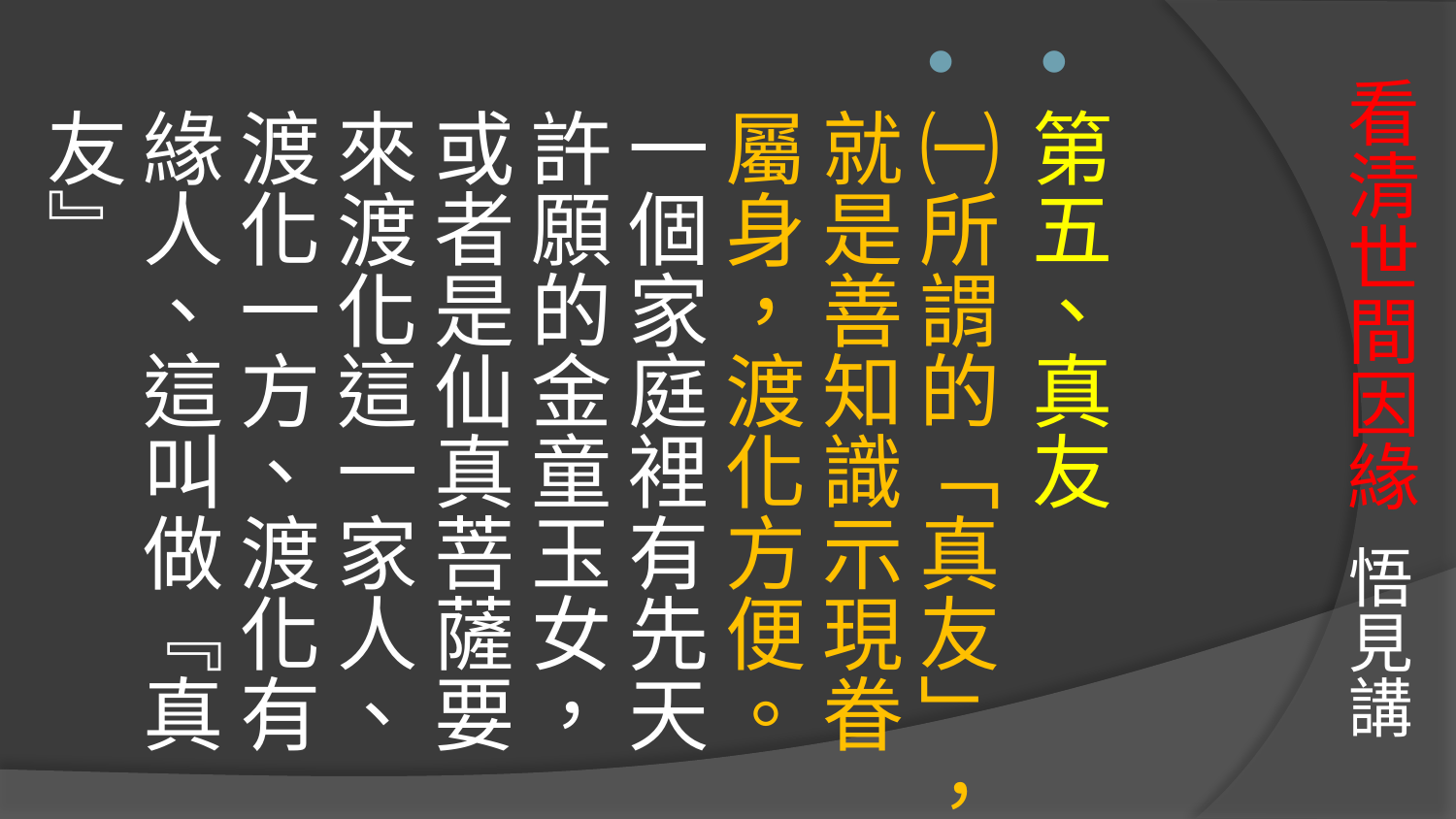

# 看清世間因緣  悟見講
第五、真友
㈠所謂的「真友」，就是善知識示現眷屬身，渡化方便。一個家庭裡有先天許願的金童玉女，或者是仙真菩薩要來渡化這一家人、渡化一方、渡化有緣人、這叫做『真友』